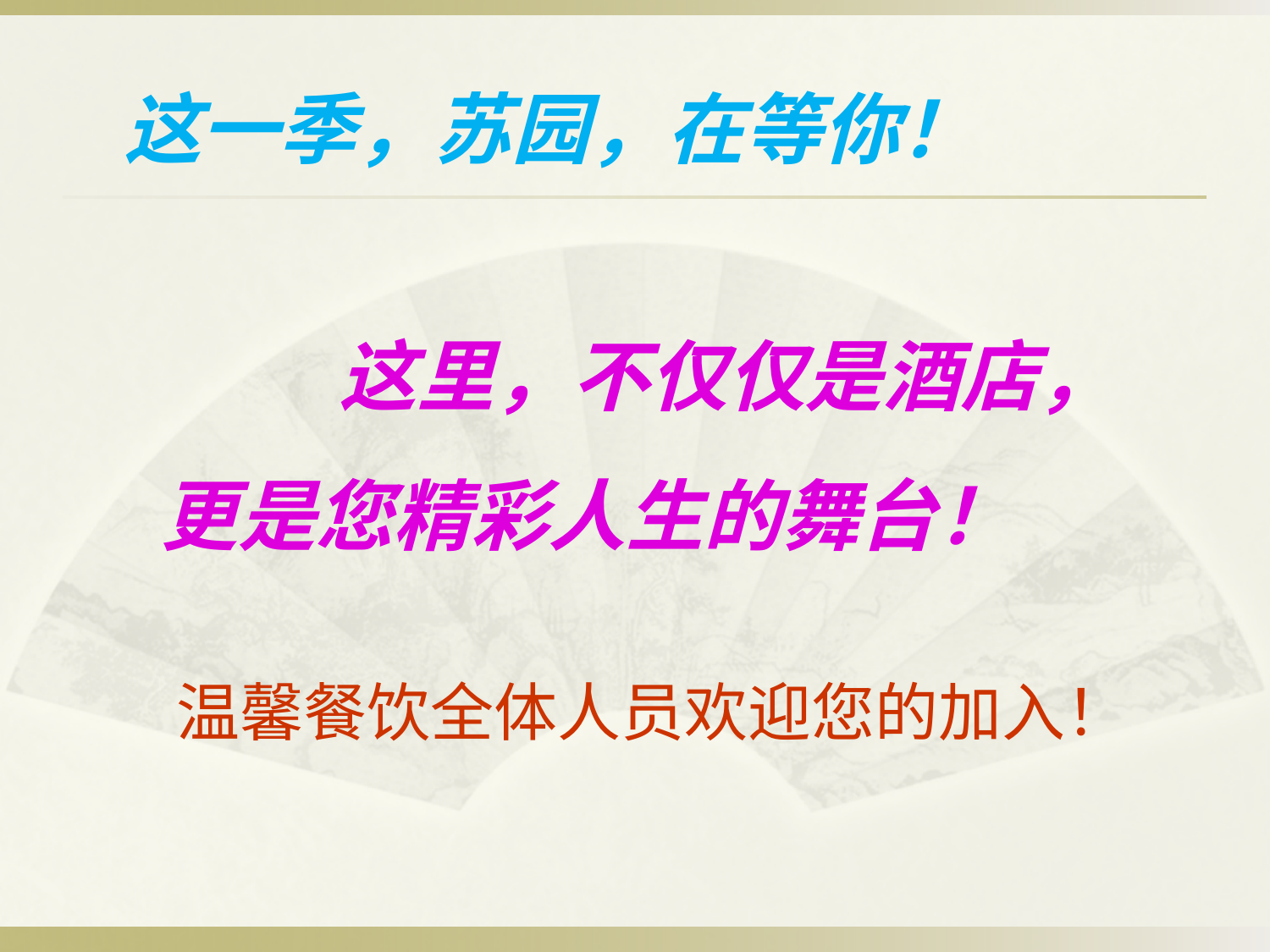

这一季，苏园，在等你！
       这里，不仅仅是酒店，更是您精彩人生的舞台！
温馨餐饮全体人员欢迎您的加入！